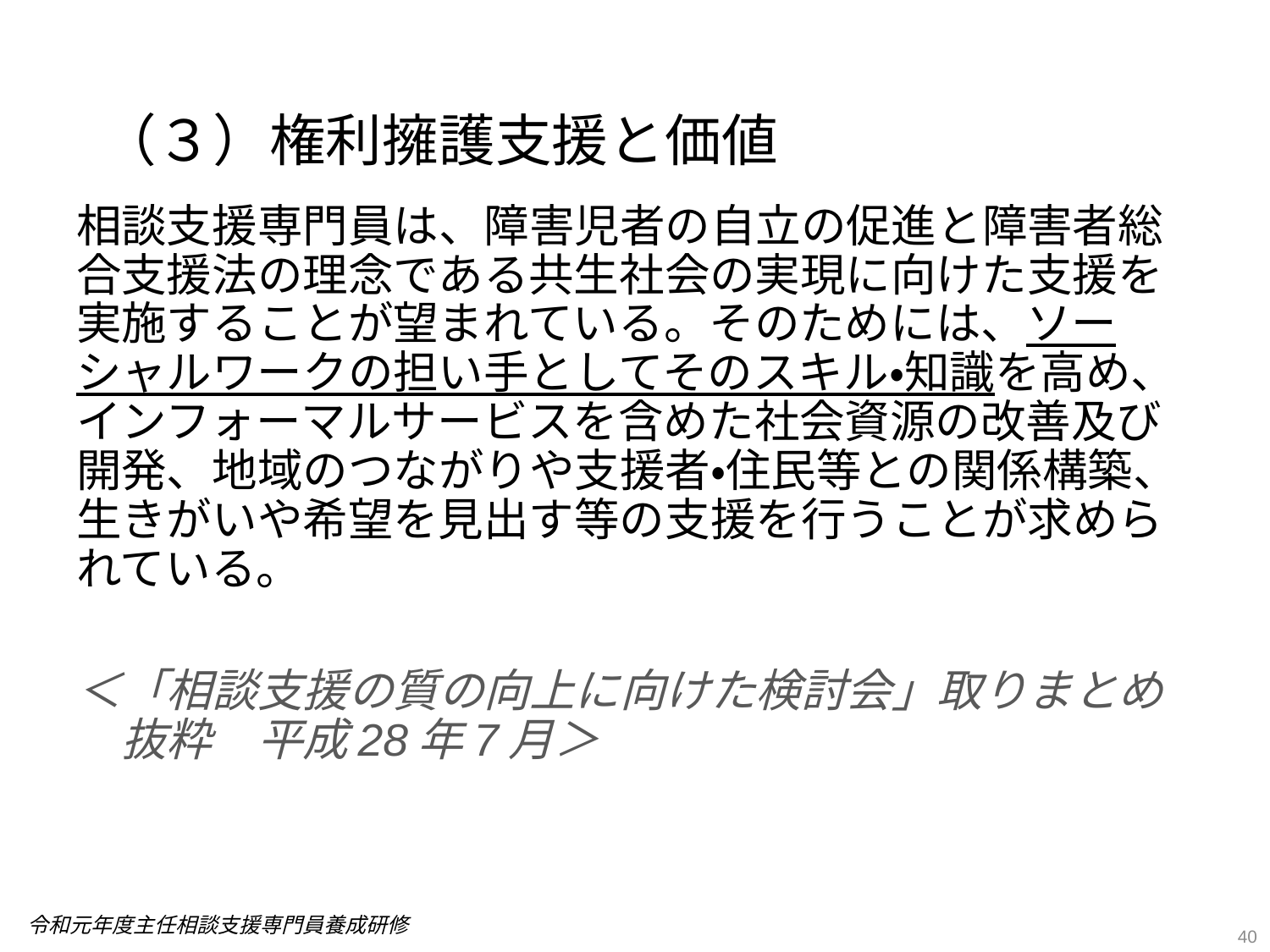

# （３）権利擁護支援と価値
相談支援専門員は、障害児者の自立の促進と障害者総合支援法の理念である共生社会の実現に向けた支援を実施することが望まれている。そのためには、ソーシャルワークの担い手としてそのスキル・知識を高め、インフォーマルサービスを含めた社会資源の改善及び開発、地域のつながりや支援者・住民等との関係構築、生きがいや希望を見出す等の支援を行うことが求められている。

＜「相談支援の質の向上に向けた検討会」取りまとめ　抜粋　平成28年7月＞
40